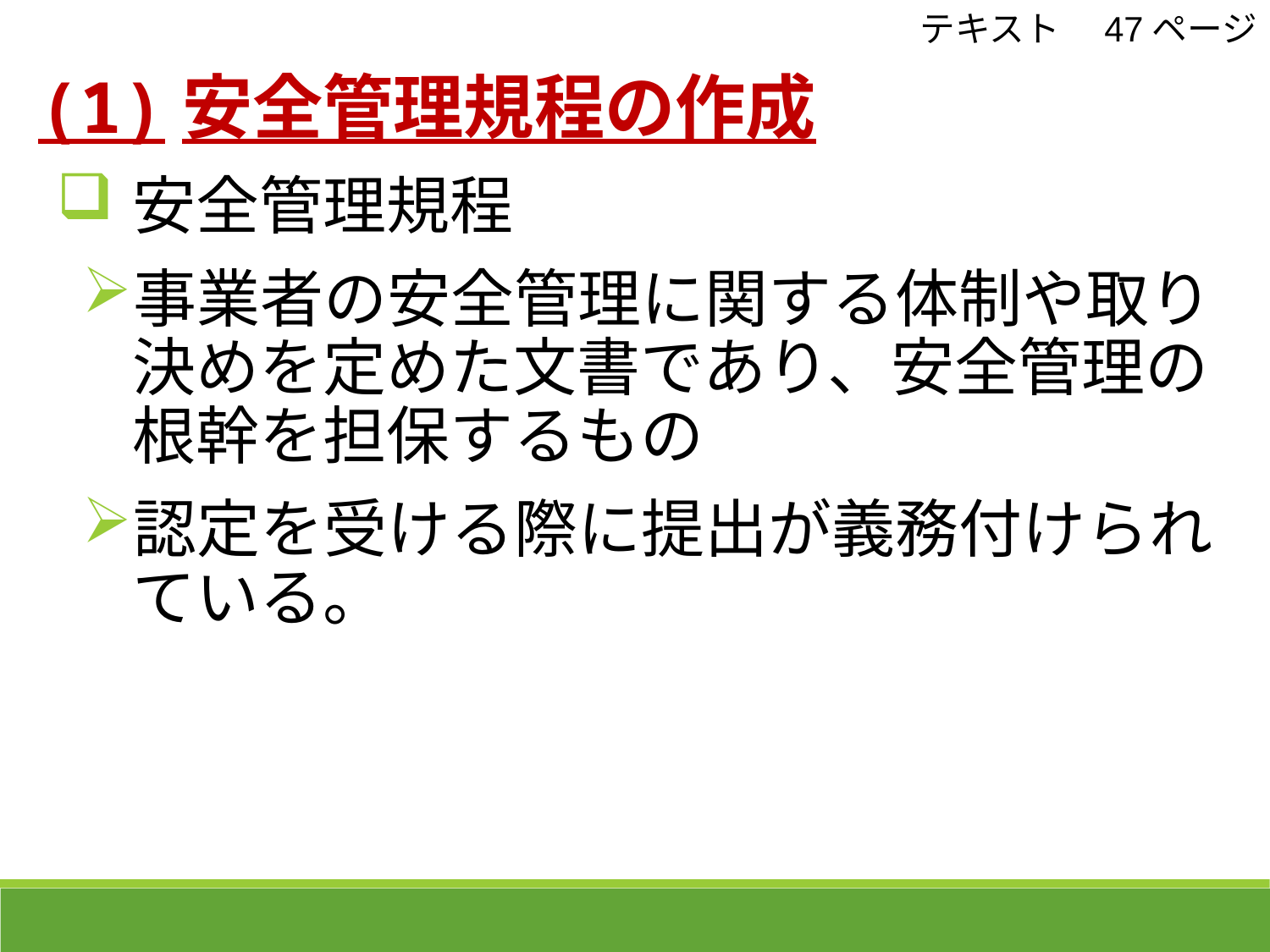

テキスト　47ページ
 (1)安全管理規程の作成
安全管理規程
事業者の安全管理に関する体制や取り決めを定めた文書であり、安全管理の根幹を担保するもの
認定を受ける際に提出が義務付けられている。